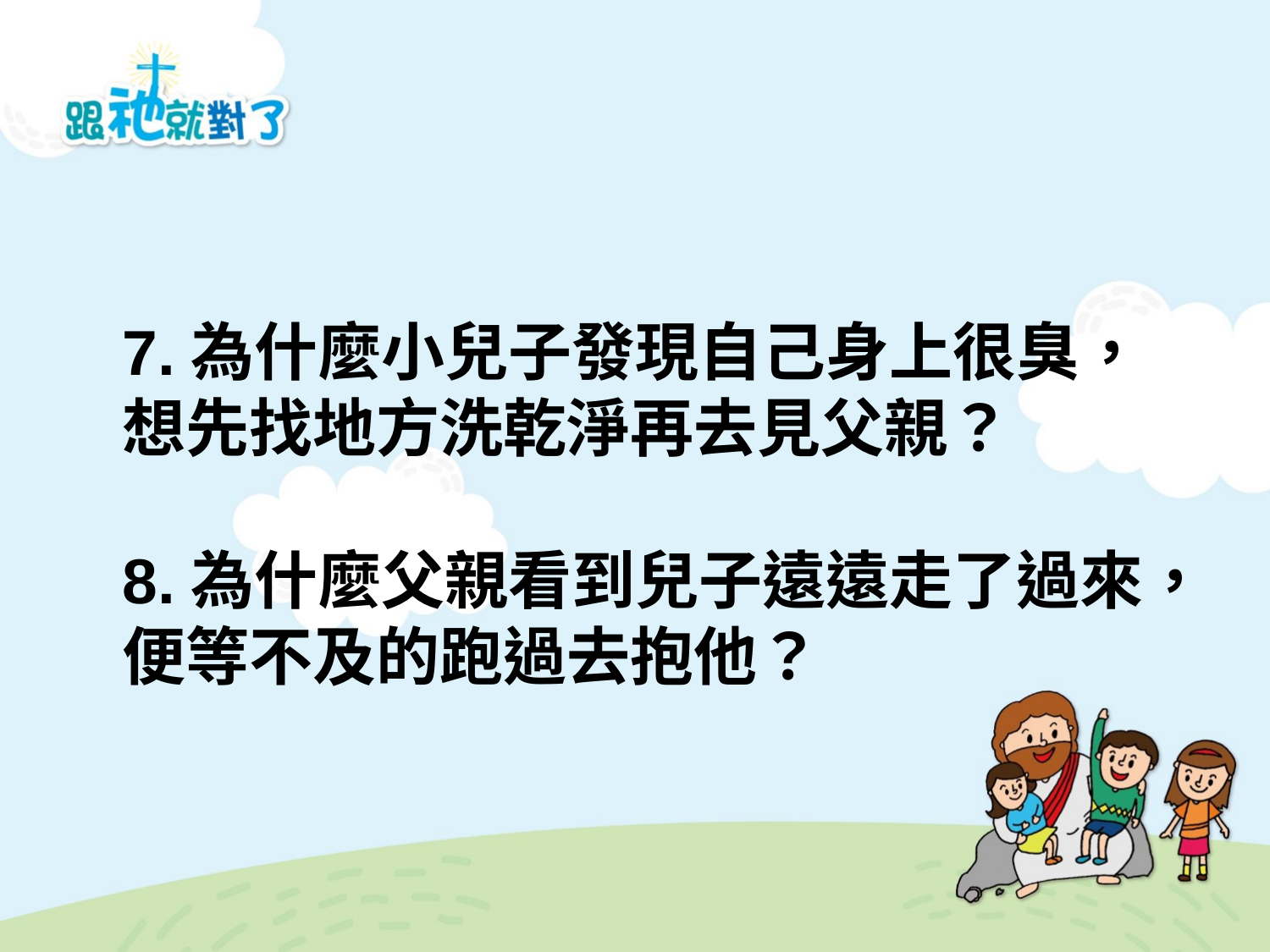

7.為什麼小兒子發現自己身上很臭，想先找地方洗乾淨再去見父親？

8.為什麼父親看到兒子遠遠走了過來，便等不及的跑過去抱他？